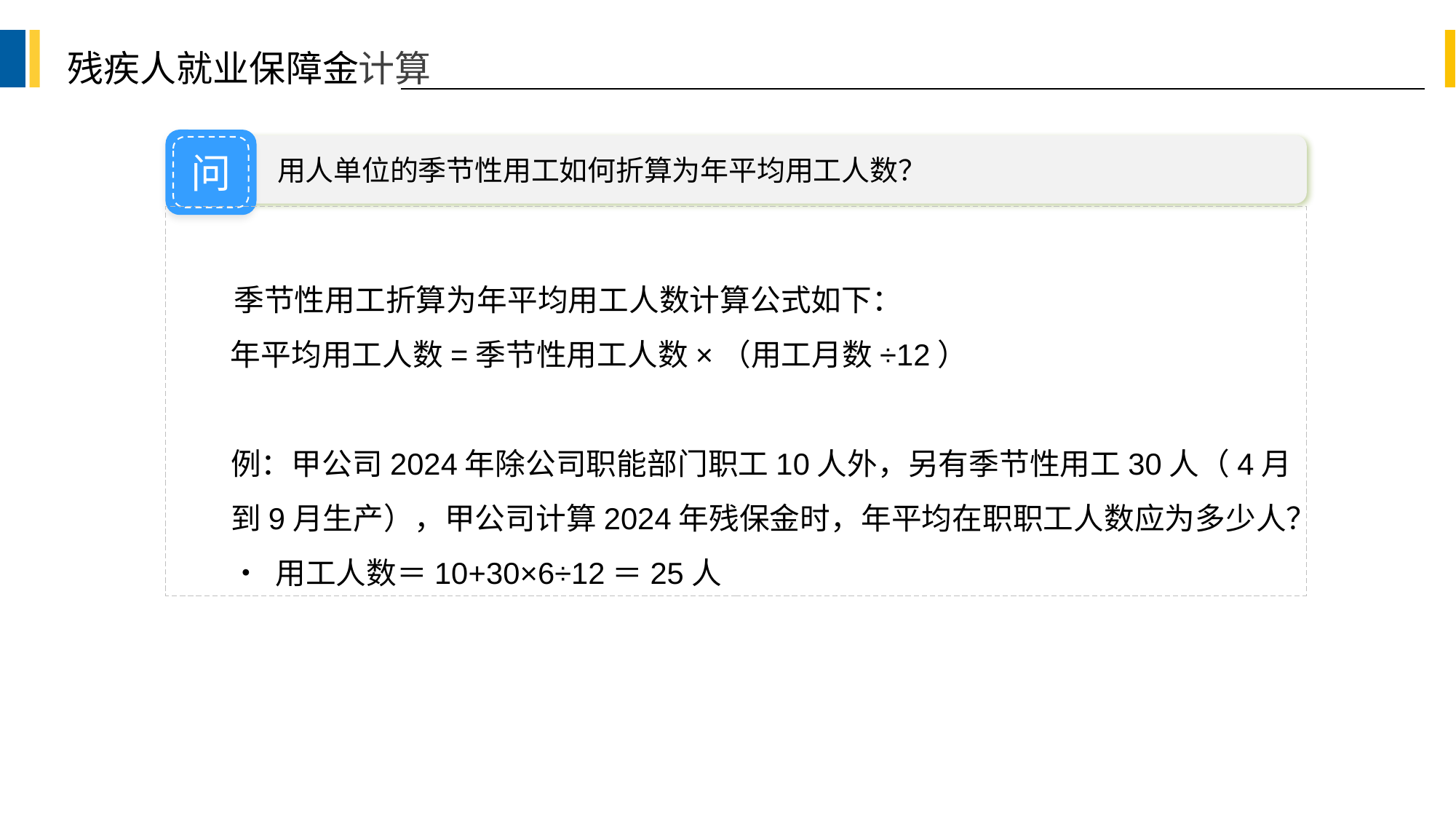

残疾人就业保障金计算

用人单位的季节性用工如何折算为年平均用工人数？
问

        季节性用工折算为年平均用工人数计算公式如下：
       年平均用工人数=季节性用工人数×（用工月数÷12）

例：甲公司2024年除公司职能部门职工10人外，另有季节性用工30人（4月到9月生产），甲公司计算2024年残保金时，年平均在职职工人数应为多少人？
• 用工人数＝10+30×6÷12＝25人